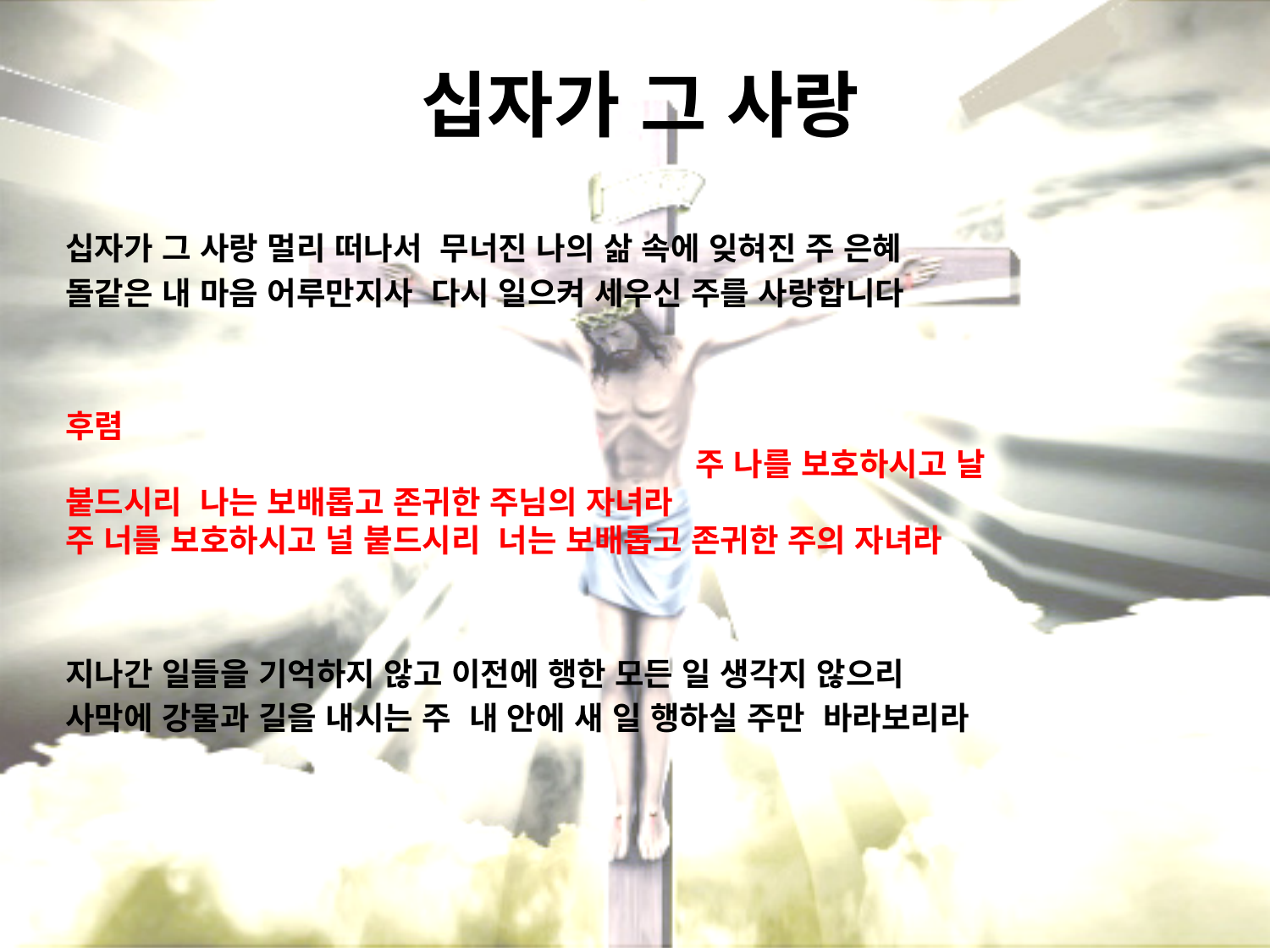

# 십자가 그 사랑
십자가 그 사랑 멀리 떠나서  무너진 나의 삶 속에 잊혀진 주 은혜
돌같은 내 마음 어루만지사  다시 일으켜 세우신 주를 사랑합니다

후렴                                                                                                                                                                                주 나를 보호하시고 날 붙드시리  나는 보배롭고 존귀한 주님의 자녀라
주 너를 보호하시고 널 붙드시리  너는 보배롭고 존귀한 주의 자녀라

지나간 일들을 기억하지 않고 이전에 행한 모든 일 생각지 않으리
사막에 강물과 길을 내시는 주  내 안에 새 일 행하실 주만  바라보리라